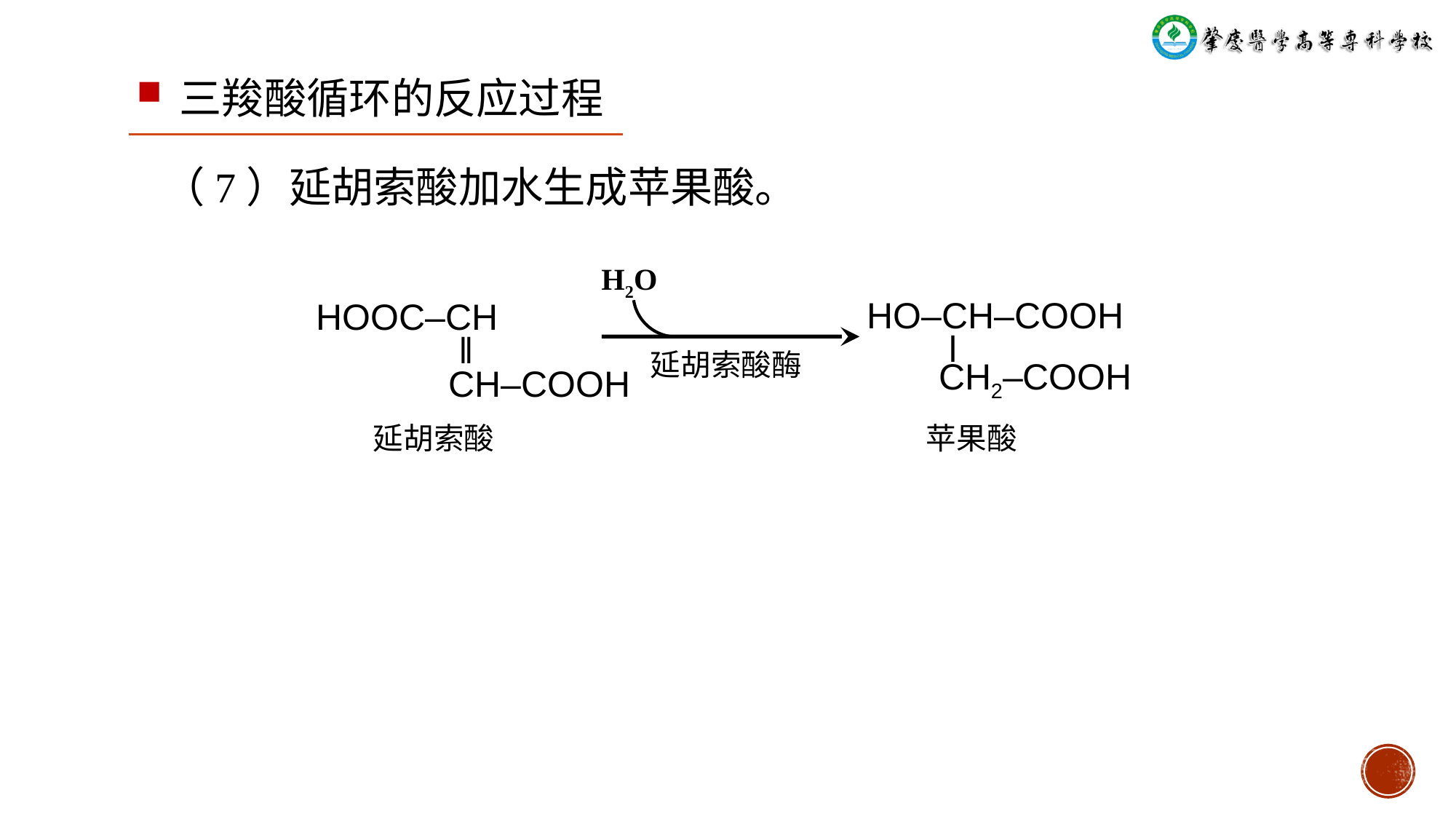

三羧酸循环的反应过程
# （7）延胡索酸加水生成苹果酸。
H2O

HO‒CH‒COOH
        ǀ
       CH2‒COOH
HOOC‒CH
              ǁ
             CH‒COOH

延胡索酸酶
延胡索酸
苹果酸